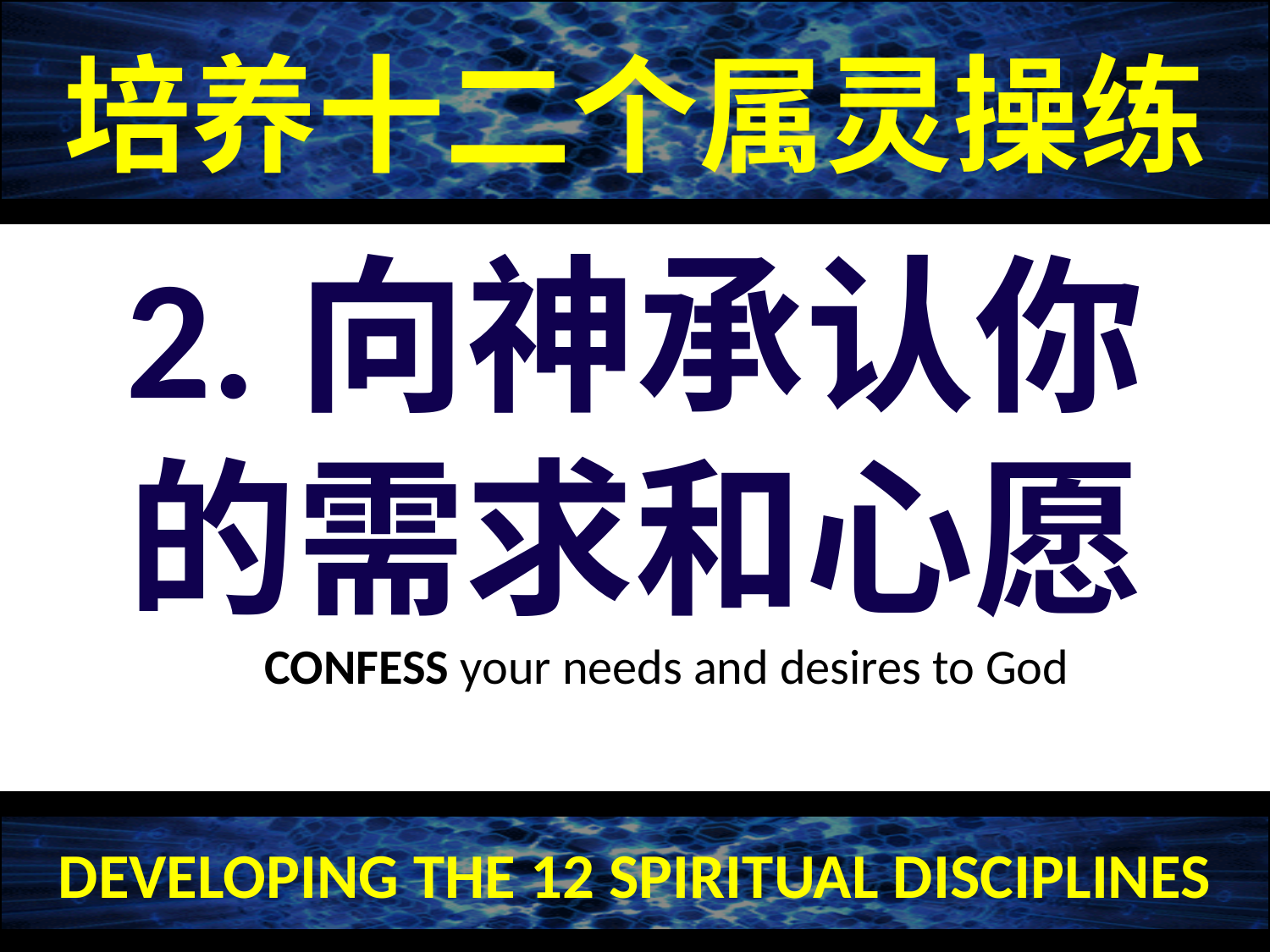

培养十二个属灵操练

2.向神承认你
的需求和心愿
CONFESS your needs and desires to God
DEVELOPING THE 12 SPIRITUAL DISCIPLINES